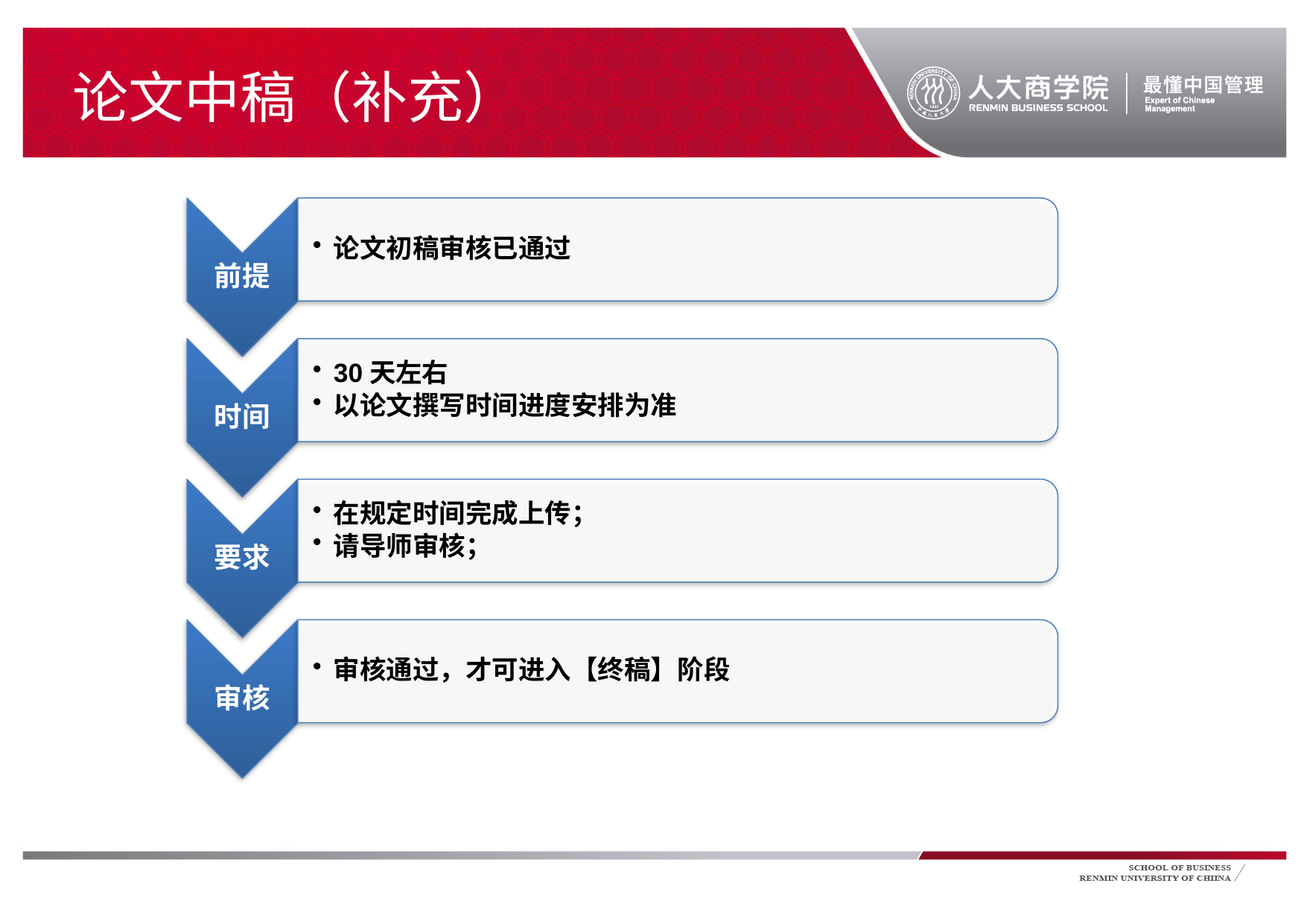

# 论文中稿（补充）
前提
论文初稿审核已通过
时间
30天左右
以论文撰写时间进度安排为准
要求
在规定时间完成上传；
请导师审核；
审核
审核通过，才可进入【终稿】阶段